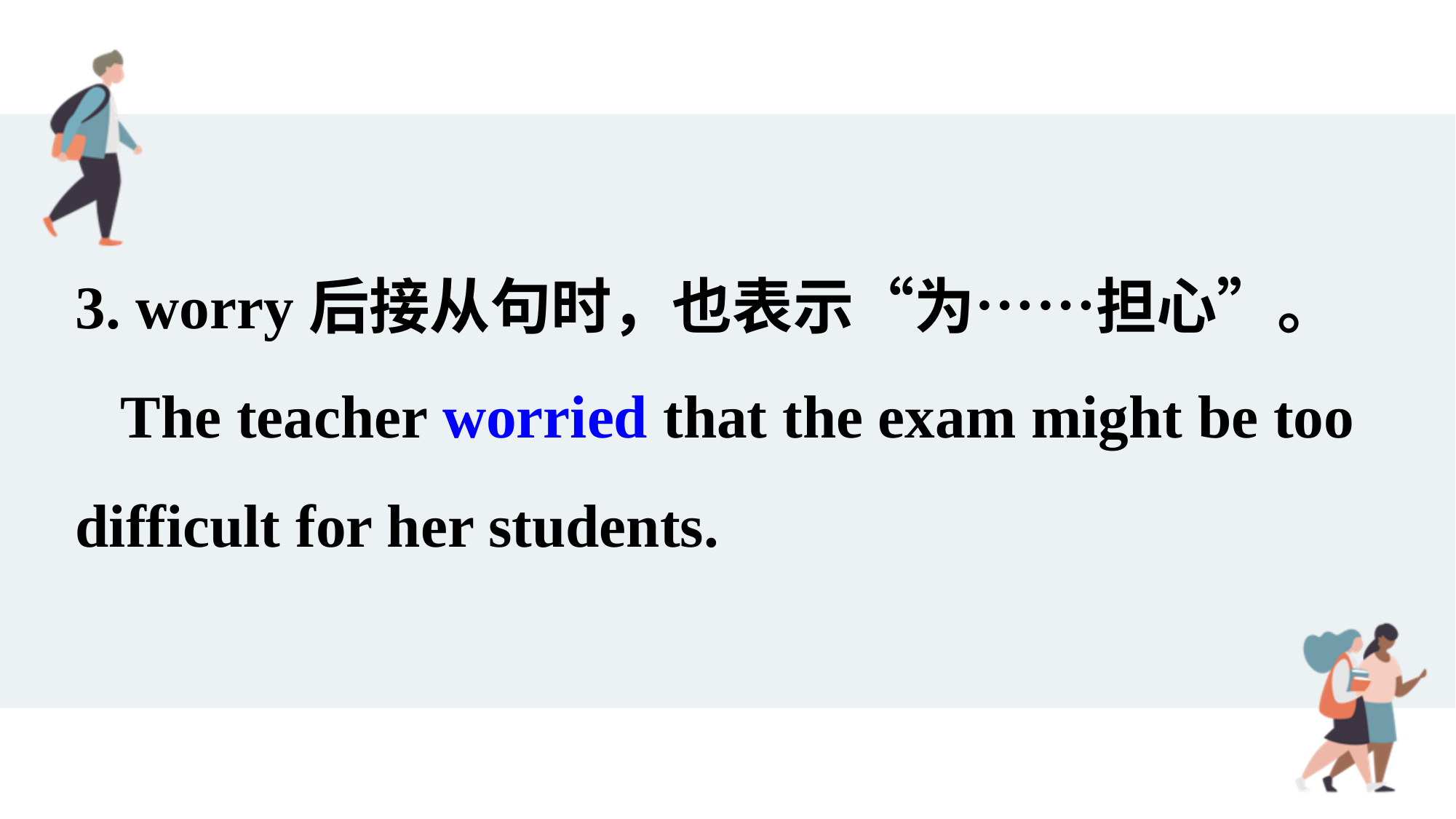

3. worry后接从句时，也表示“为……担心”。
   The teacher worried that the exam might be too difficult for her students.